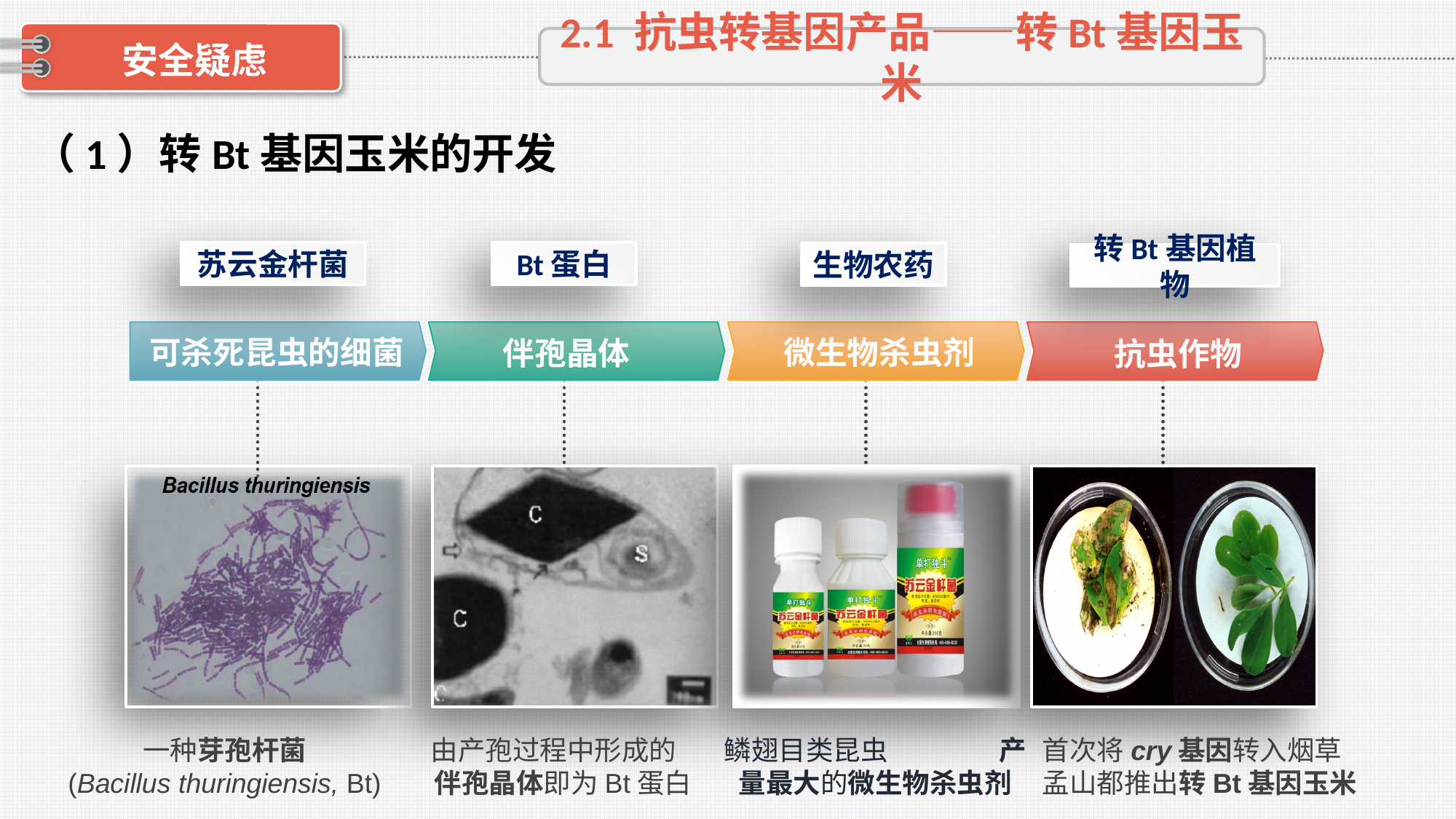

2.1 抗虫转基因产品——转Bt基因玉米
安全疑虑
（1）转Bt基因玉米的开发
苏云金杆菌
Bt蛋白
生物农药
转Bt基因植物

伴孢晶体

微生物杀虫剂

抗虫作物

可杀死昆虫的细菌

一种芽孢杆菌
(Bacillus thuringiensis, Bt)
由产孢过程中形成的    伴孢晶体即为Bt蛋白
鳞翅目类昆虫                  产量最大的微生物杀虫剂
首次将cry基因转入烟草
孟山都推出转Bt基因玉米